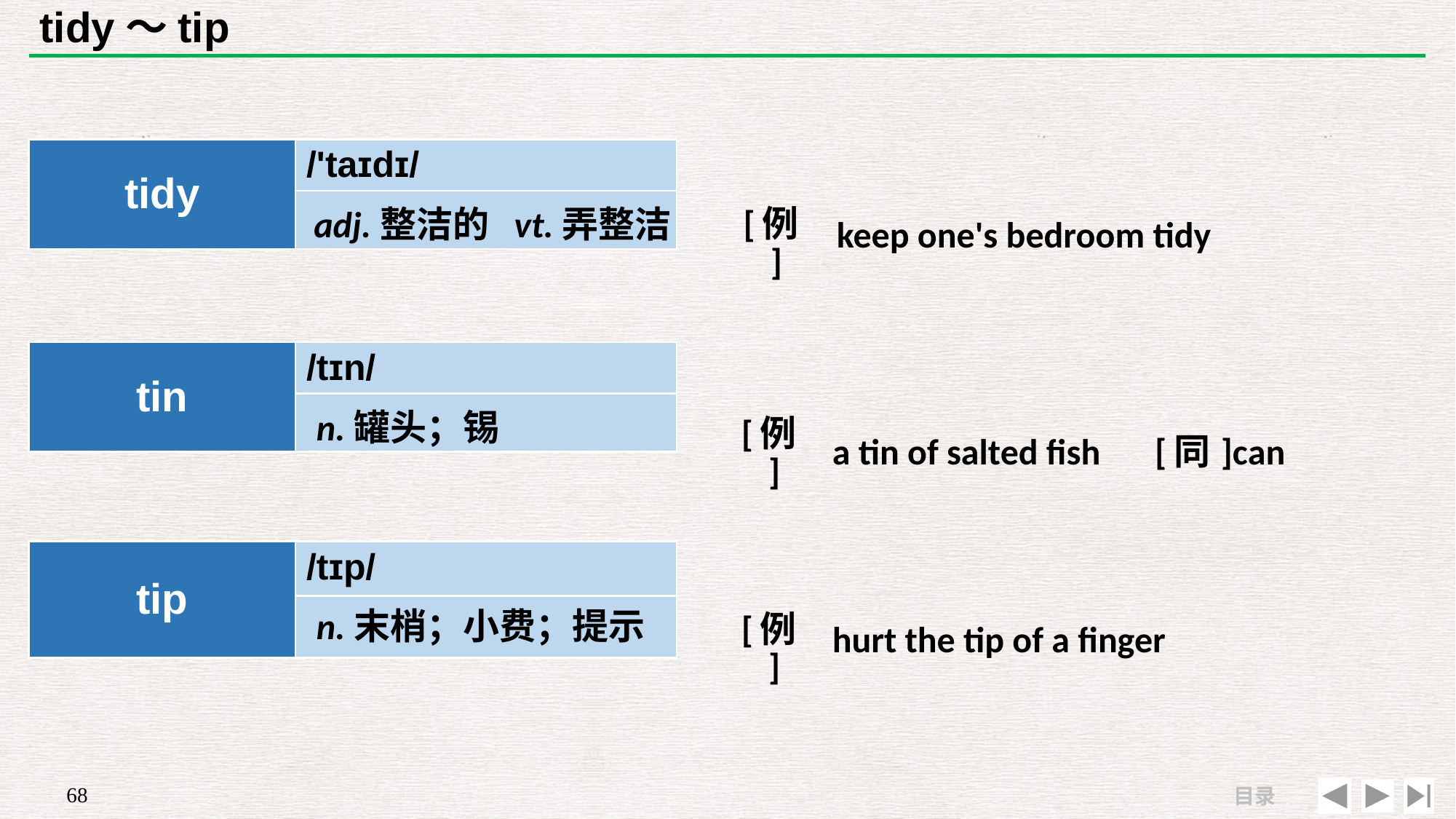

# tidy～tip

| tidy | /'taɪdɪ/ |
| --- | --- |
|  |  |
|  |  |
| --- | --- |
| [例] | keep one's bedroom tidy |
adj.整洁的  vt.弄整洁
| tin | /tɪn/ |
| --- | --- |
|  |  |
|  |  |
| --- | --- |
| [例] | a tin of salted fish　[同]can |
n.罐头；锡
|  |  |
| --- | --- |
| [例] | hurt the tip of a finger |
| tip | /tɪp/ |
| --- | --- |
|  |  |
n.末梢；小费；提示